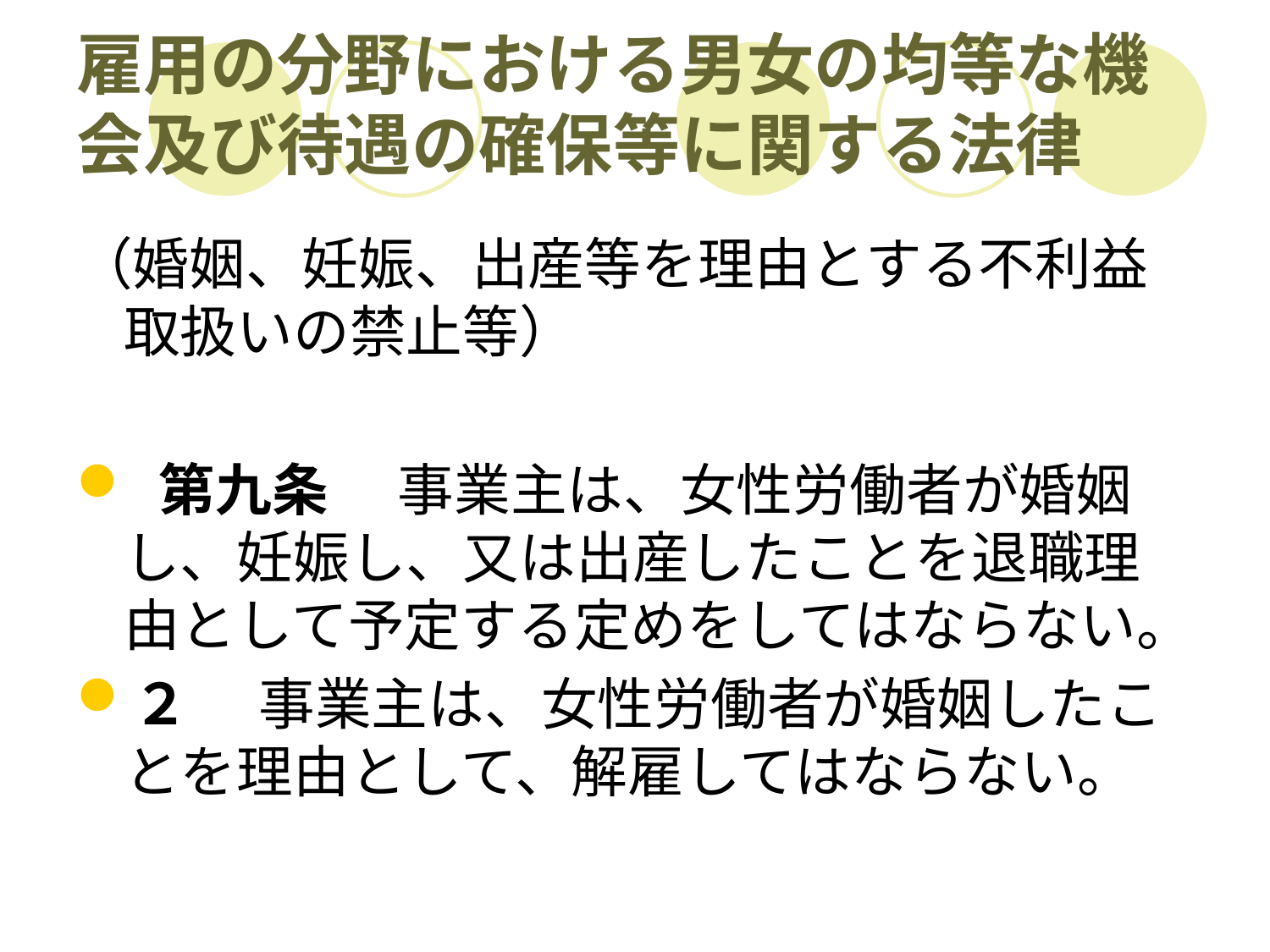

# 雇用の分野における男女の均等な機会及び待遇の確保等に関する法律
（婚姻、妊娠、出産等を理由とする不利益取扱いの禁止等）

 第九条 　事業主は、女性労働者が婚姻し、妊娠し、又は出産したことを退職理由として予定する定めをしてはならない。
２ 　事業主は、女性労働者が婚姻したことを理由として、解雇してはならない。